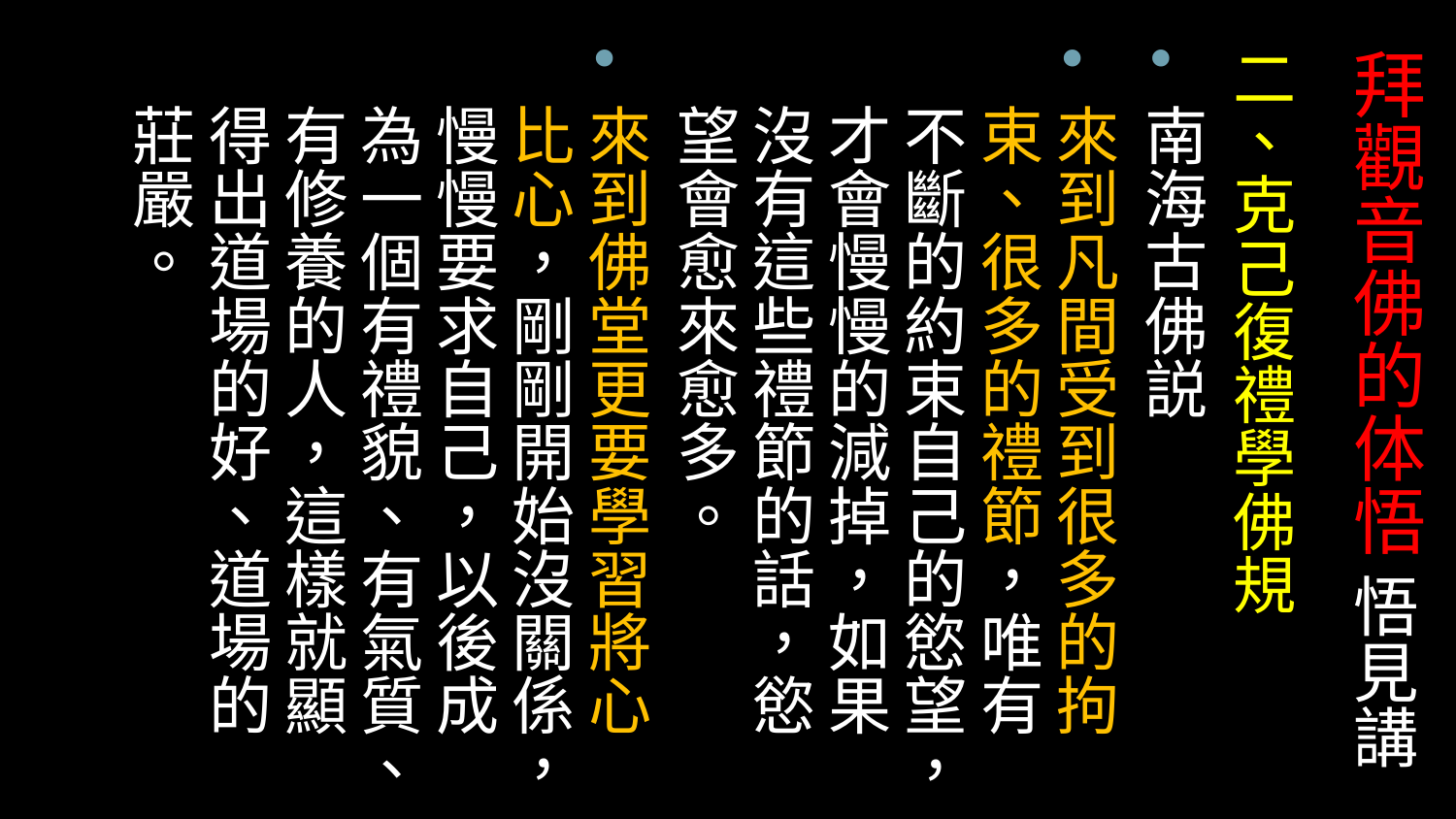

# 拜觀音佛的体悟 悟見講
二、克己復禮學佛規
南海古佛説
來到凡間受到很多的拘束、很多的禮節，唯有不斷的約束自己的慾望，才會慢慢的減掉，如果沒有這些禮節的話，慾望會愈來愈多。
來到佛堂更要學習將心比心，剛剛開始沒關係，慢慢要求自己，以後成為一個有禮貌、有氣質、有修養的人，這樣就顯得出道場的好、道場的莊嚴。